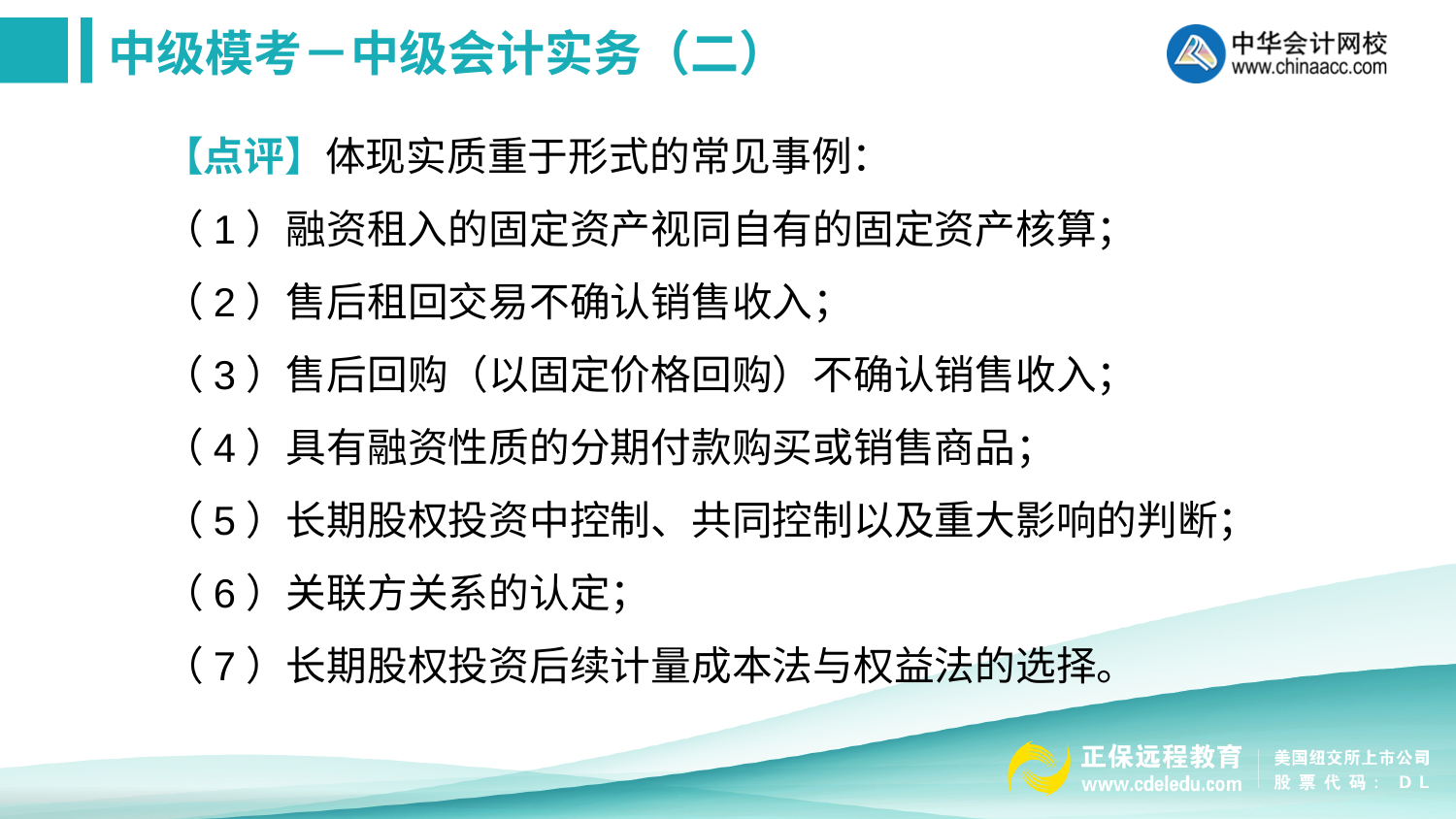

【点评】体现实质重于形式的常见事例：
（1）融资租入的固定资产视同自有的固定资产核算；
（2）售后租回交易不确认销售收入；
（3）售后回购（以固定价格回购）不确认销售收入；
（4）具有融资性质的分期付款购买或销售商品；
（5）长期股权投资中控制、共同控制以及重大影响的判断；
（6）关联方关系的认定；
（7）长期股权投资后续计量成本法与权益法的选择。